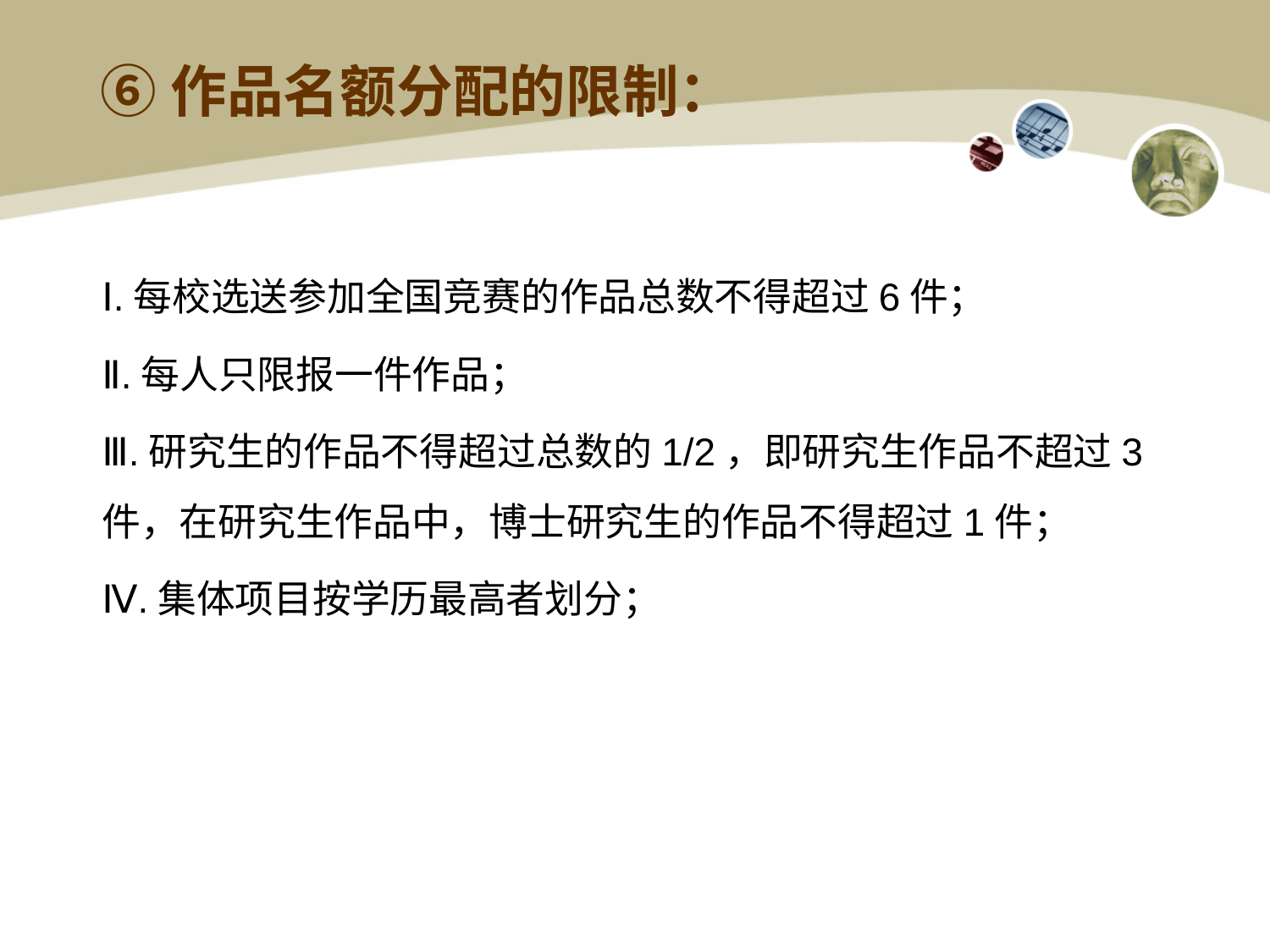

# ⑥作品名额分配的限制：

Ⅰ.每校选送参加全国竞赛的作品总数不得超过6件；
Ⅱ.每人只限报一件作品；
Ⅲ.研究生的作品不得超过总数的1/2，即研究生作品不超过3件，在研究生作品中，博士研究生的作品不得超过1件；
Ⅳ.集体项目按学历最高者划分；